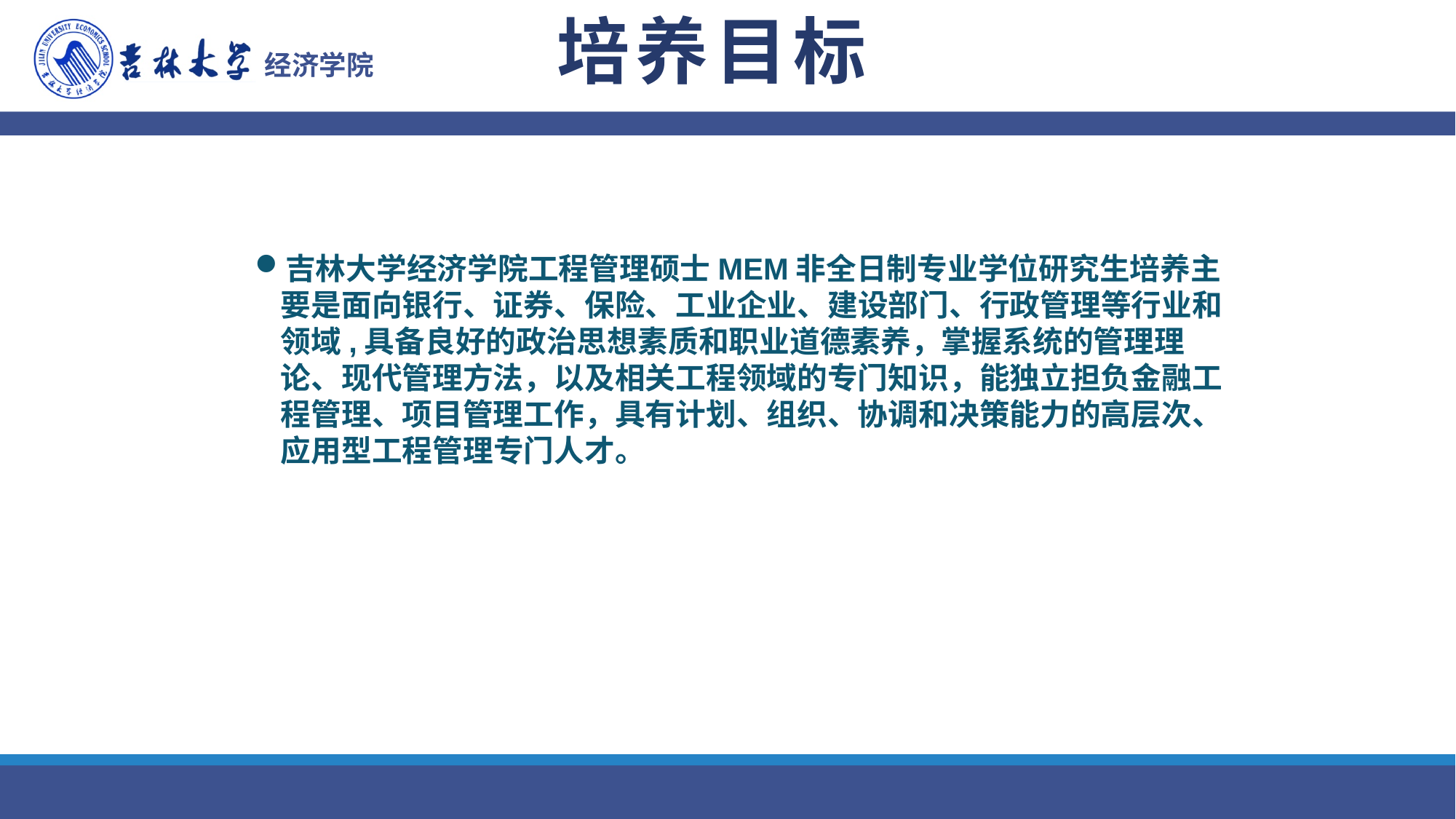

培养目标

吉林大学经济学院工程管理硕士MEM非全日制专业学位研究生培养主要是面向银行、证券、保险、工业企业、建设部门、行政管理等行业和领域,具备良好的政治思想素质和职业道德素养，掌握系统的管理理论、现代管理方法，以及相关工程领域的专门知识，能独立担负金融工程管理、项目管理工作，具有计划、组织、协调和决策能力的高层次、应用型工程管理专门人才。